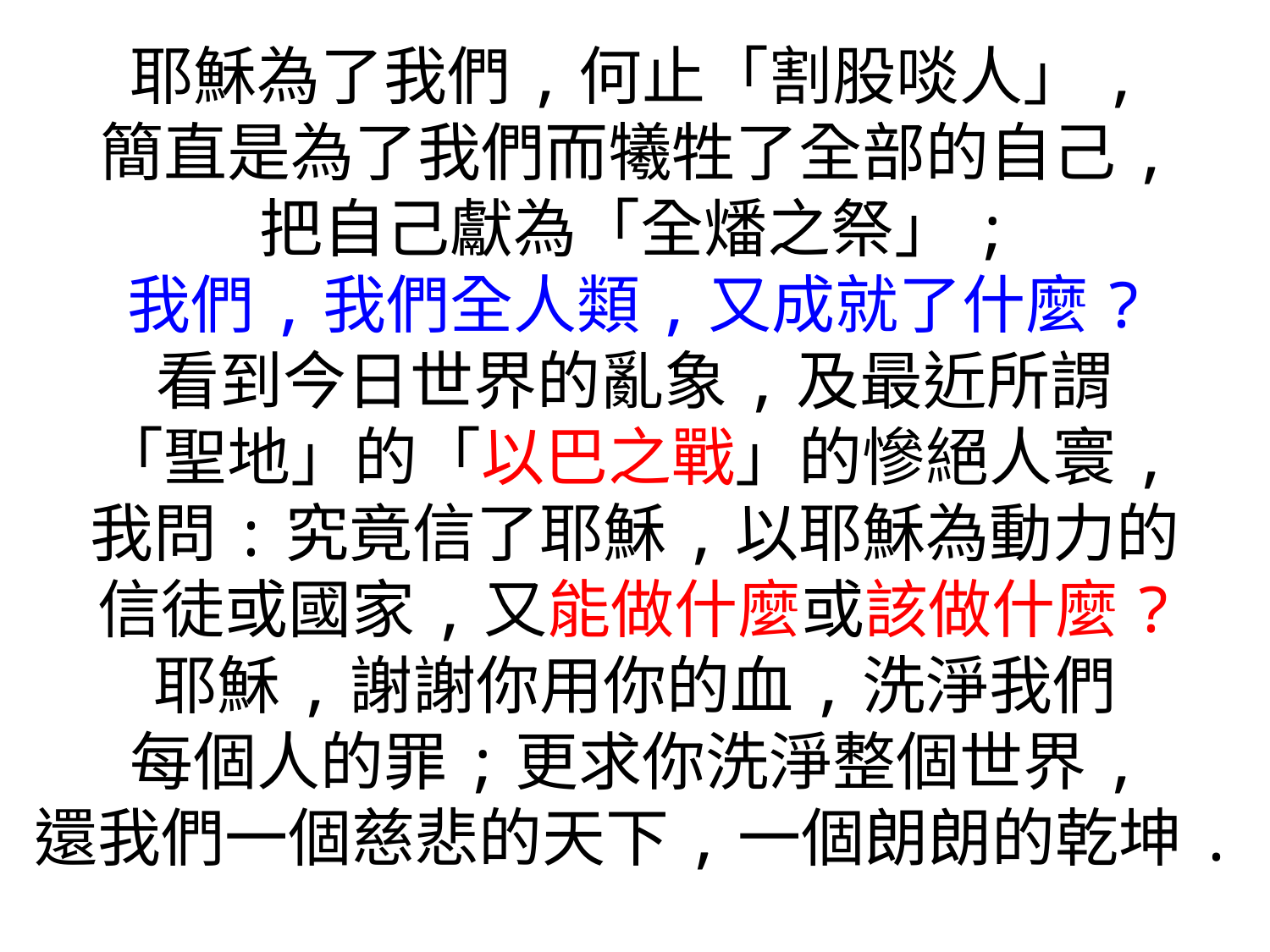

耶穌為了我們,何止「割股啖人」,
簡直是為了我們而犧牲了全部的自己,
把自己獻為「全燔之祭」;
我們,我們全人類,又成就了什麼?
看到今日世界的亂象,及最近所謂
「聖地」的「以巴之戰」的慘絕人寰,
我問:究竟信了耶穌,以耶穌為動力的
信徒或國家,又能做什麼或該做什麼?
耶穌,謝謝你用你的血,洗淨我們
每個人的罪;更求你洗淨整個世界,
還我們一個慈悲的天下,一個朗朗的乾坤.